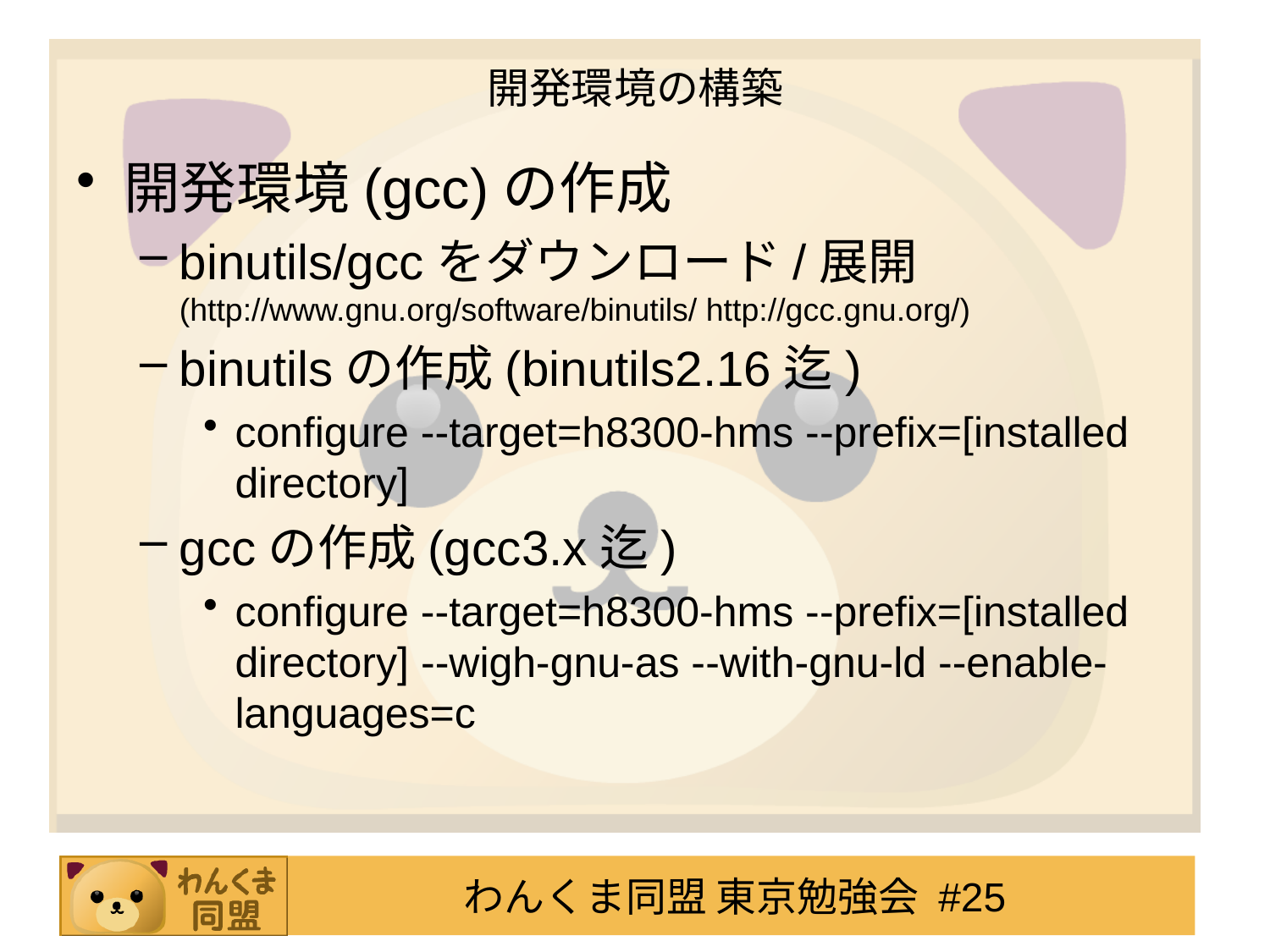

# 開発環境の構築
開発環境(gcc)の作成
binutils/gccをダウンロード/展開
(http://www.gnu.org/software/binutils/ http://gcc.gnu.org/)
binutilsの作成(binutils2.16迄)
configure --target=h8300-hms --prefix=[installed directory]
gccの作成(gcc3.x迄)
configure --target=h8300-hms --prefix=[installed directory] --wigh-gnu-as --with-gnu-ld --enable-languages=c